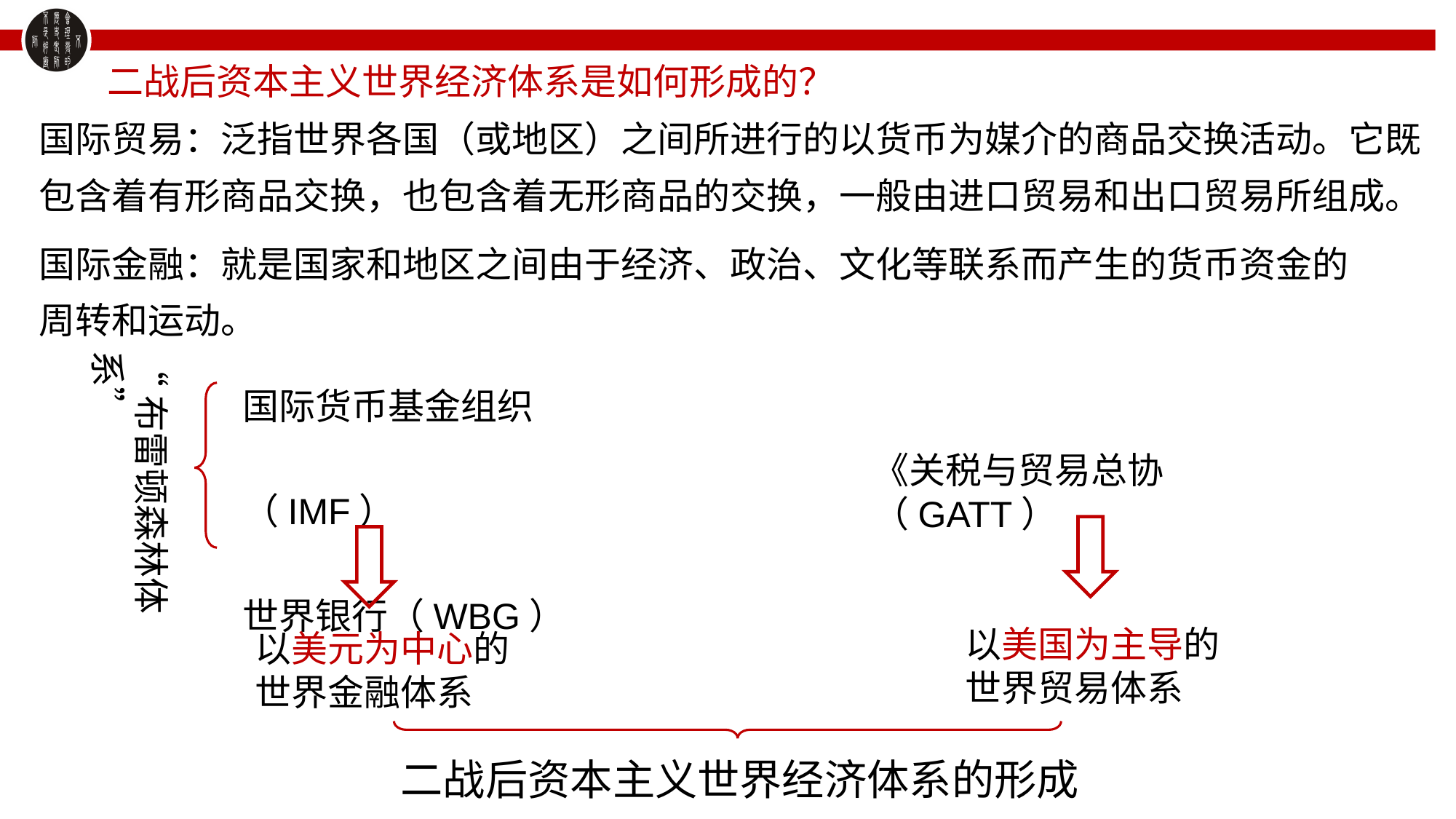

二战后资本主义世界经济体系是如何形成的？
国际贸易：泛指世界各国（或地区）之间所进行的以货币为媒介的商品交换活动。它既包含着有形商品交换，也包含着无形商品的交换，一般由进口贸易和出口贸易所组成。
国际金融：就是国家和地区之间由于经济、政治、文化等联系而产生的货币资金的周转和运动。
国际货币基金组织（IMF）
世界银行（WBG）
“布雷顿森林体系”

《关税与贸易总协（GATT）

以美国为主导的世界贸易体系
以美元为中心的世界金融体系
二战后资本主义世界经济体系的形成